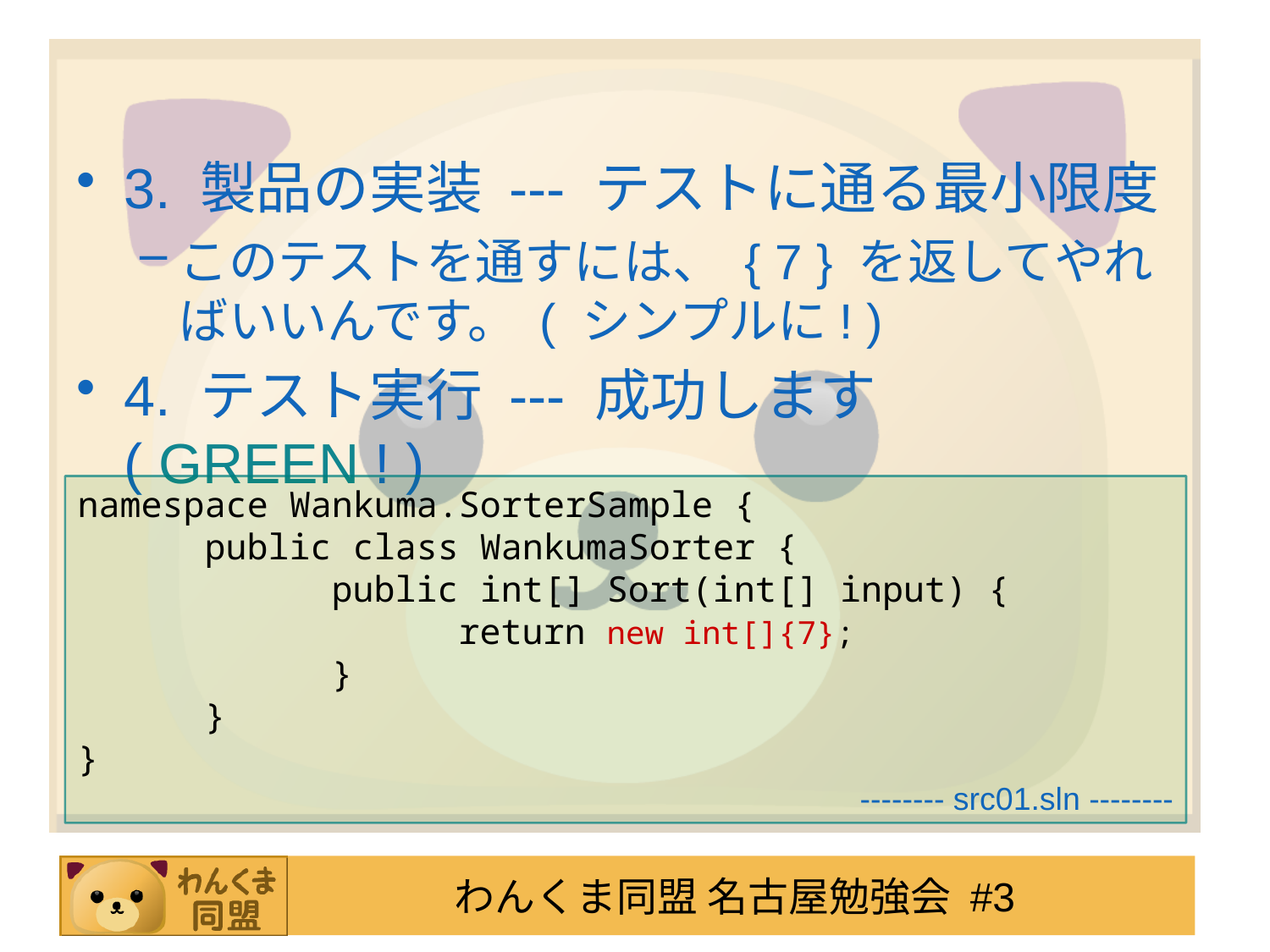

#
3. 製品の実装 --- テストに通る最小限度
このテストを通すには、 { 7 } を返してやればいいんです。 ( シンプルに! )
4. テスト実行 --- 成功します ( GREEN ! )
namespace Wankuma.SorterSample {
	public class WankumaSorter {
		public int[] Sort(int[] input) {
			return new int[]{7};
		}
	}
}
-------- src01.sln --------